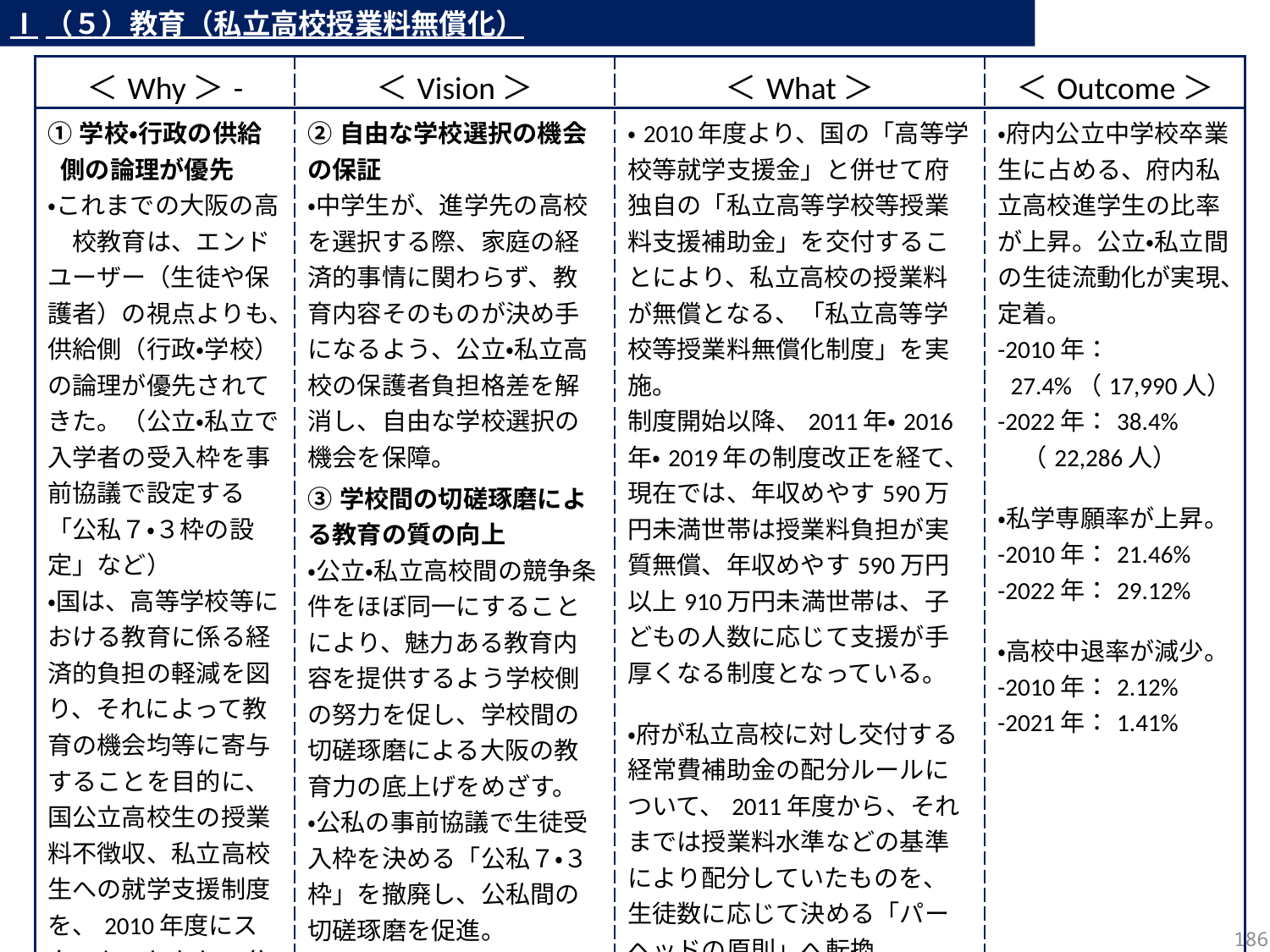

Ⅰ（５）教育（私立高校授業料無償化）
| ＜Why＞- | ＜Vision＞ | ＜What＞ | ＜Outcome＞ |
| --- | --- | --- | --- |
| ①学校・行政の供給側の論理が優先 ・これまでの大阪の高　校教育は、エンドユーザー（生徒や保護者）の視点よりも、供給側（行政・学校）の論理が優先されてきた。（公立・私立で入学者の受入枠を事前協議で設定する「公私７・３枠の設定」など） ・国は、高等学校等における教育に係る経済的負担の軽減を図り、それによって教育の機会均等に寄与することを目的に、国公立高校生の授業料不徴収、私立高校生への就学支援制度を、2010年度にスタート。しかし、公私間の授業料に大きな格差が残り、「教育の機会均等」は十分とはいえなかった。 | ②自由な学校選択の機会の保証 ・中学生が、進学先の高校を選択する際、家庭の経済的事情に関わらず、教育内容そのものが決め手になるよう、公立・私立高校の保護者負担格差を解消し、自由な学校選択の機会を保障。 ③学校間の切磋琢磨による教育の質の向上 ・公立・私立高校間の競争条件をほぼ同一にすることにより、魅力ある教育内容を提供するよう学校側の努力を促し、学校間の切磋琢磨による大阪の教育力の底上げをめざす。 ・公私の事前協議で生徒受入枠を決める「公私７・３枠」を撤廃し、公私間の切磋琢磨を促進。 ④経常費補助金の配分方法の転換 ・府が私立高校に対し交付する経常費補助金の配分ルールを見直し。 | ・2010年度より、国の「高等学校等就学支援金」と併せて府独自の「私立高等学校等授業料支援補助金」を交付することにより、私立高校の授業料が無償となる、「私立高等学校等授業料無償化制度」を実施。 制度開始以降、2011年・2016年・2019年の制度改正を経て、現在では、年収めやす590万円未満世帯は授業料負担が実質無償、年収めやす590万円以上910万円未満世帯は、子どもの人数に応じて支援が手厚くなる制度となっている。 ・府が私立高校に対し交付する経常費補助金の配分ルールについて、2011年度から、それまでは授業料水準などの基準により配分していたものを、生徒数に応じて決める「パーヘッドの原則」へ転換。 | ・府内公立中学校卒業生に占める、府内私立高校進学生の比率が上昇。公立・私立間の生徒流動化が実現、定着。　 -2010年：27.4%（17,990人） -2022年：38.4% 　（22,286人） ・私学専願率が上昇。 -2010年：21.46% -2022年：29.12% ・高校中退率が減少。 -2010年：2.12% -2021年：1.41% |
186